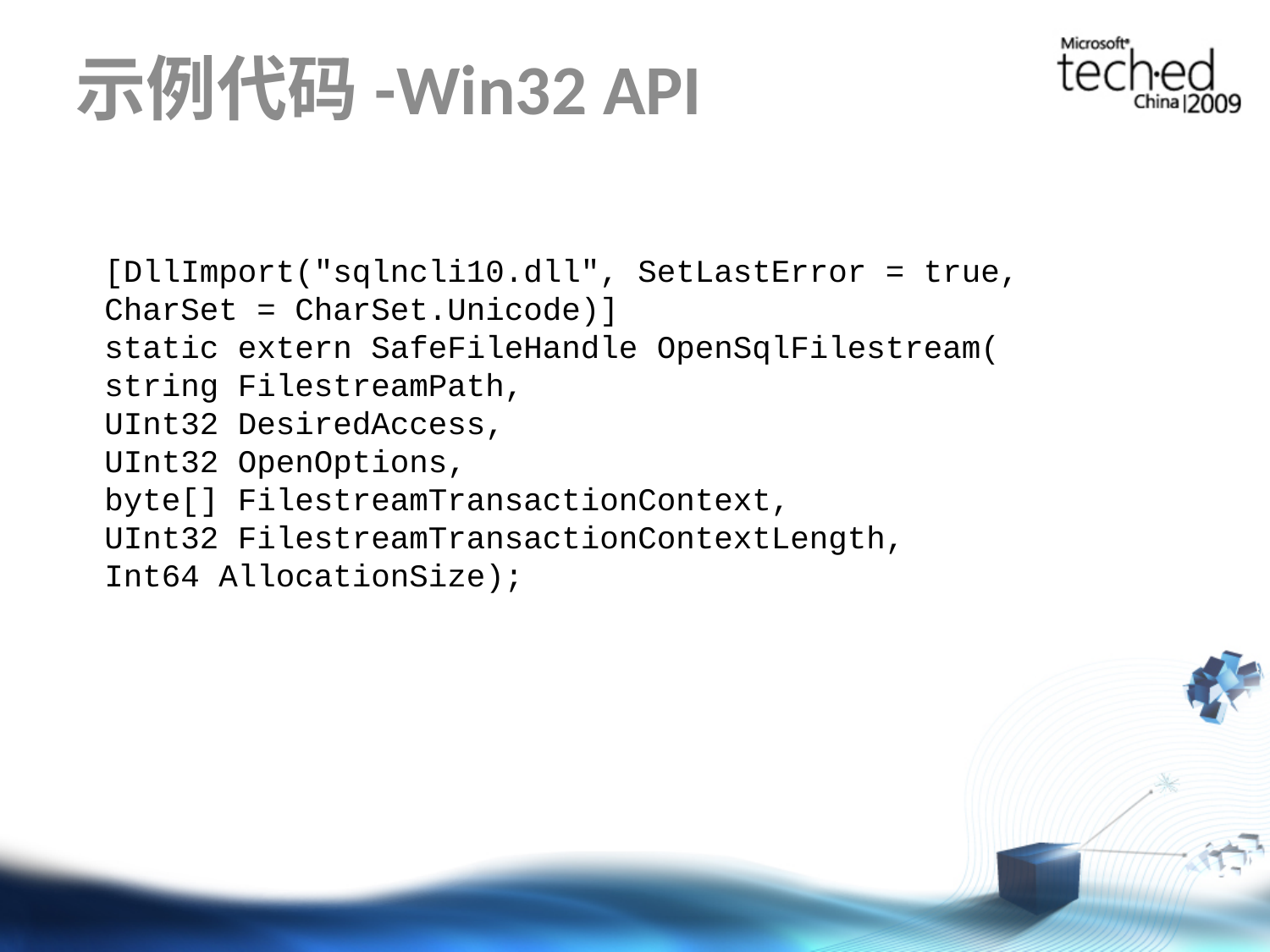

# 示例代码-Win32 API

[DllImport("sqlncli10.dll", SetLastError = true,
CharSet = CharSet.Unicode)]
static extern SafeFileHandle OpenSqlFilestream(
string FilestreamPath,
UInt32 DesiredAccess,
UInt32 OpenOptions,
byte[] FilestreamTransactionContext,
UInt32 FilestreamTransactionContextLength,
Int64 AllocationSize);